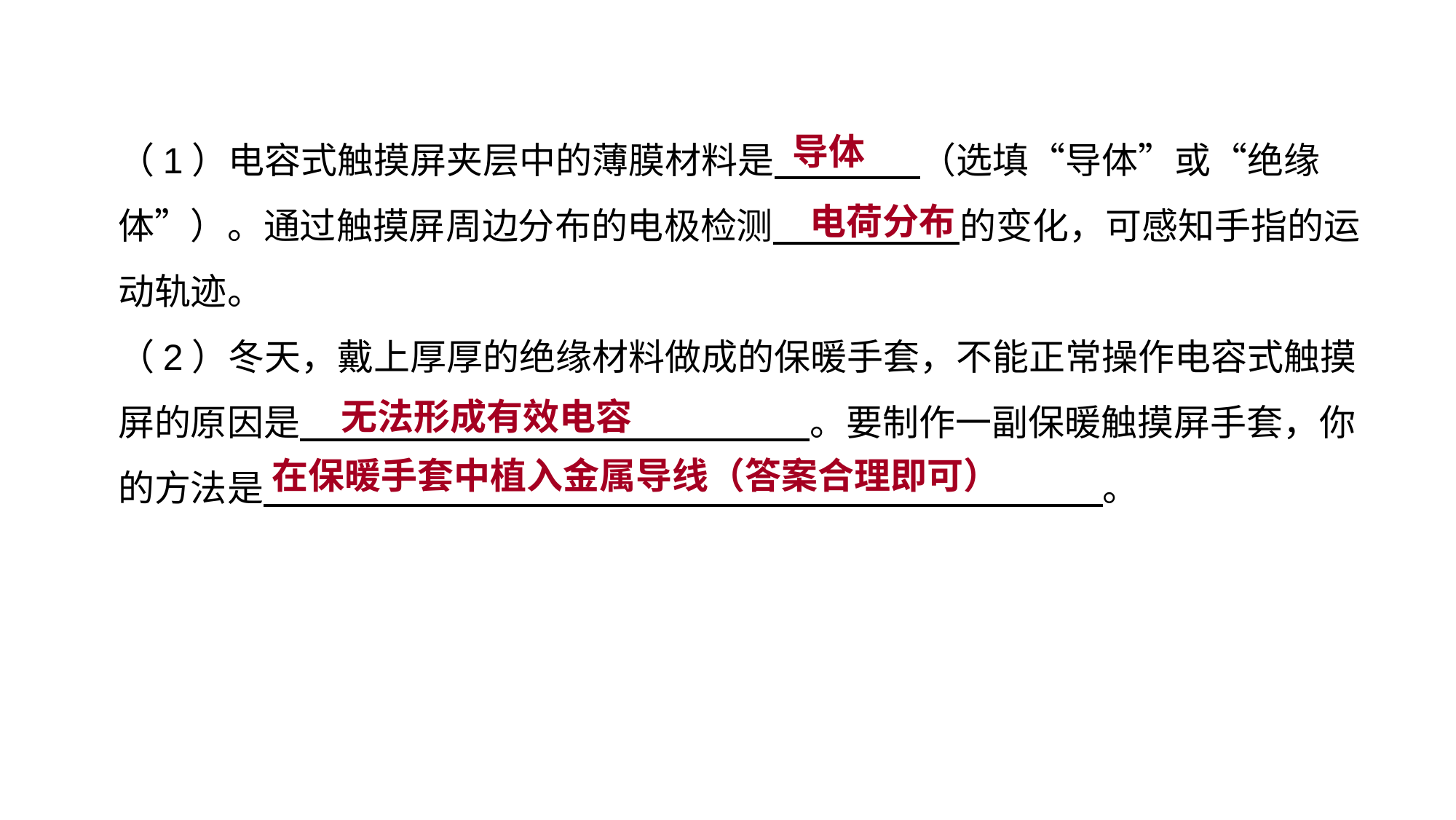

导体
（1）电容式触摸屏夹层中的薄膜材料是　　　　（选填“导体”或“绝缘体”）。通过触摸屏周边分布的电极检测　　     　　的变化，可感知手指的运动轨迹。
（2）冬天，戴上厚厚的绝缘材料做成的保暖手套，不能正常操作电容式触摸屏的原因是　　　　　　　　　　　　　　。要制作一副保暖触摸屏手套，你的方法是　                                                                                                  。
电荷分布
真题回顾 把握考向
无法形成有效电容
 在保暖手套中植入金属导线（答案合理即可）